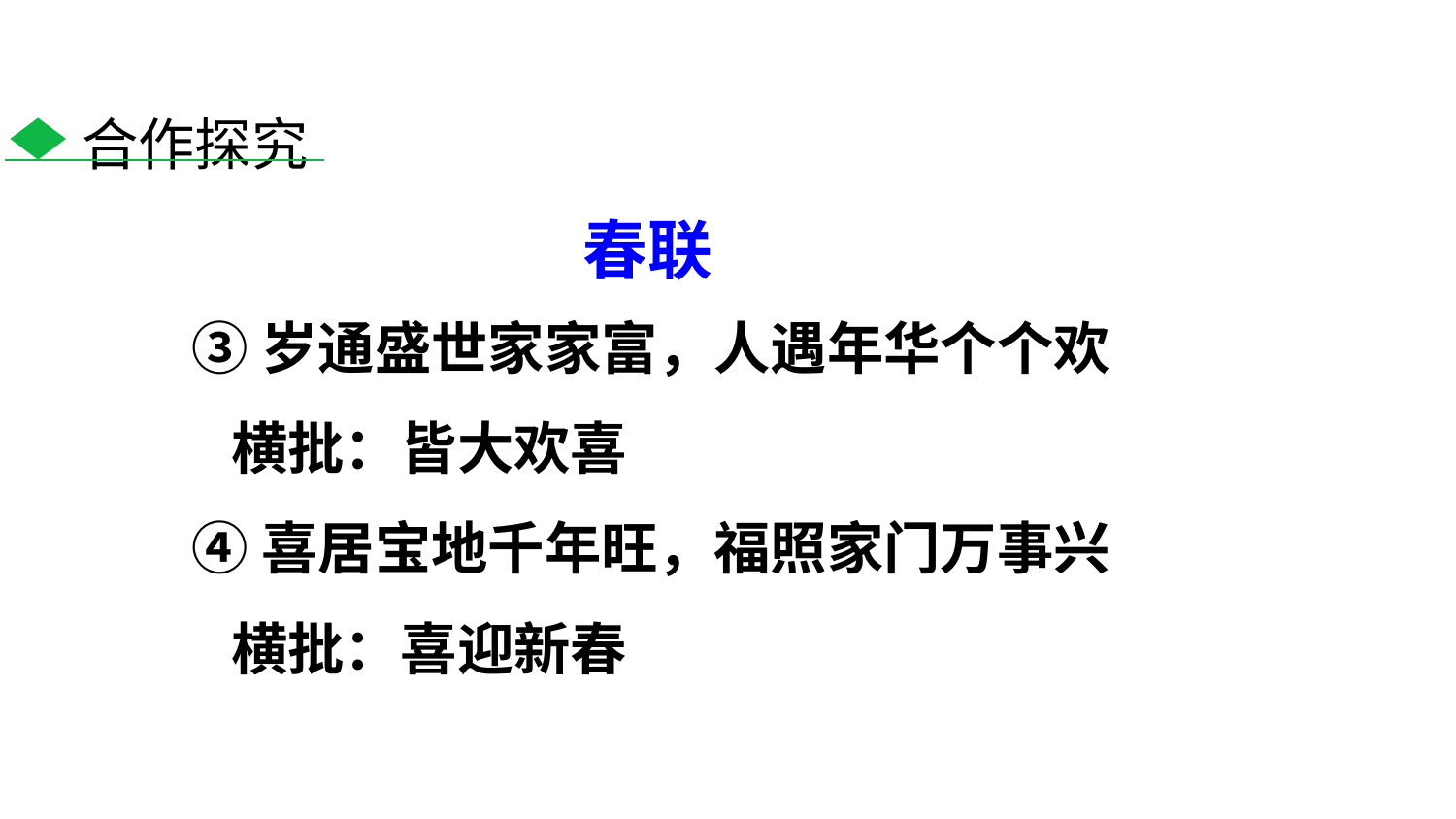

合作探究

春联
③岁通盛世家家富，人遇年华个个欢
  横批：皆大欢喜
④喜居宝地千年旺，福照家门万事兴
  横批：喜迎新春